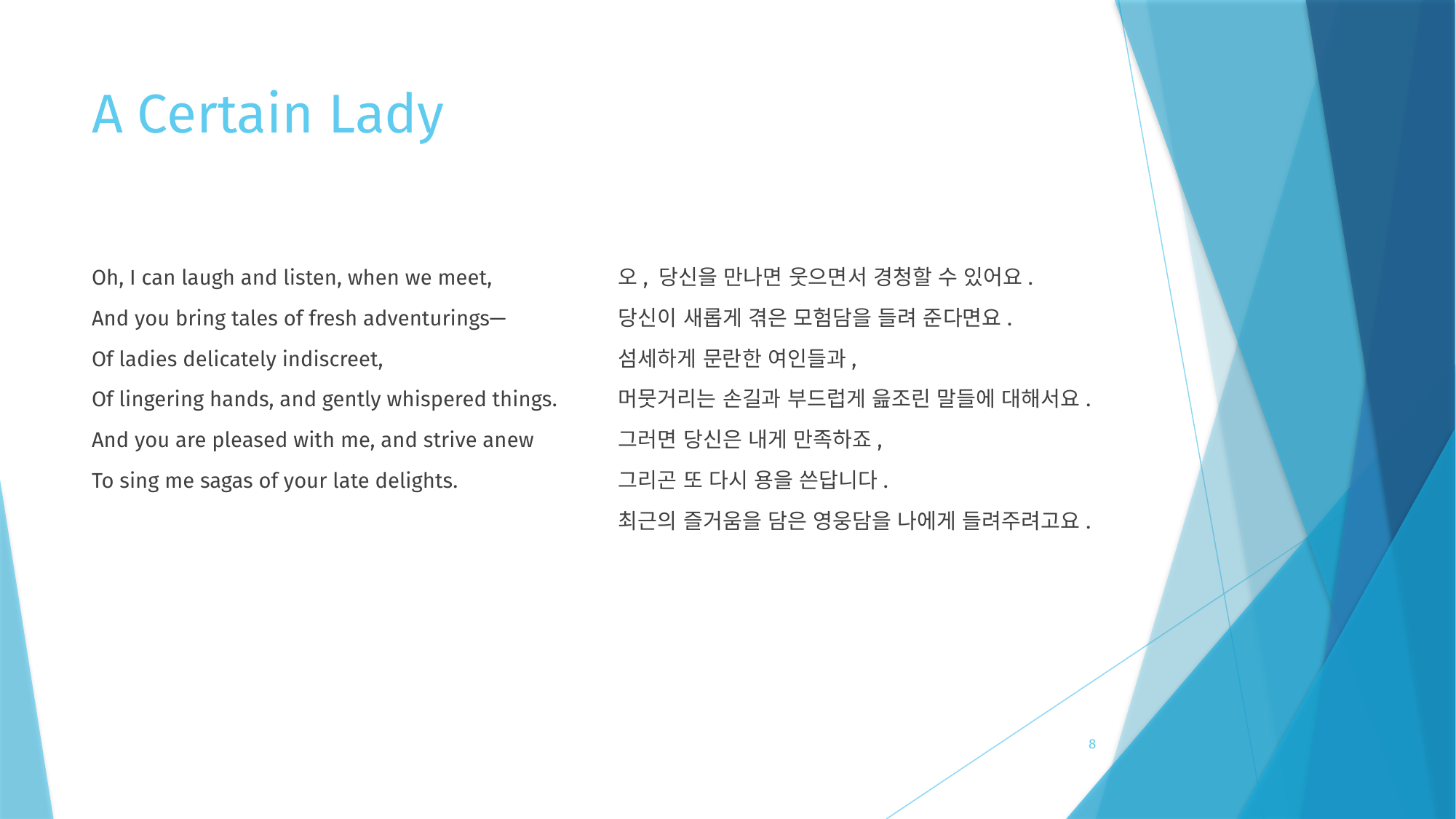

# A Certain Lady
Oh, I can laugh and listen, when we meet,
And you bring tales of fresh adventurings—
Of ladies delicately indiscreet,
Of lingering hands, and gently whispered things.
And you are pleased with me, and strive anew
To sing me sagas of your late delights.
오, 당신을 만나면 웃으면서 경청할 수 있어요.
당신이 새롭게 겪은 모험담을 들려 준다면요.
섬세하게 문란한 여인들과,
머뭇거리는 손길과 부드럽게 읊조린 말들에 대해서요.
그러면 당신은 내게 만족하죠,
그리곤 또 다시 용을 쓴답니다.
최근의 즐거움을 담은 영웅담을 나에게 들려주려고요.
8